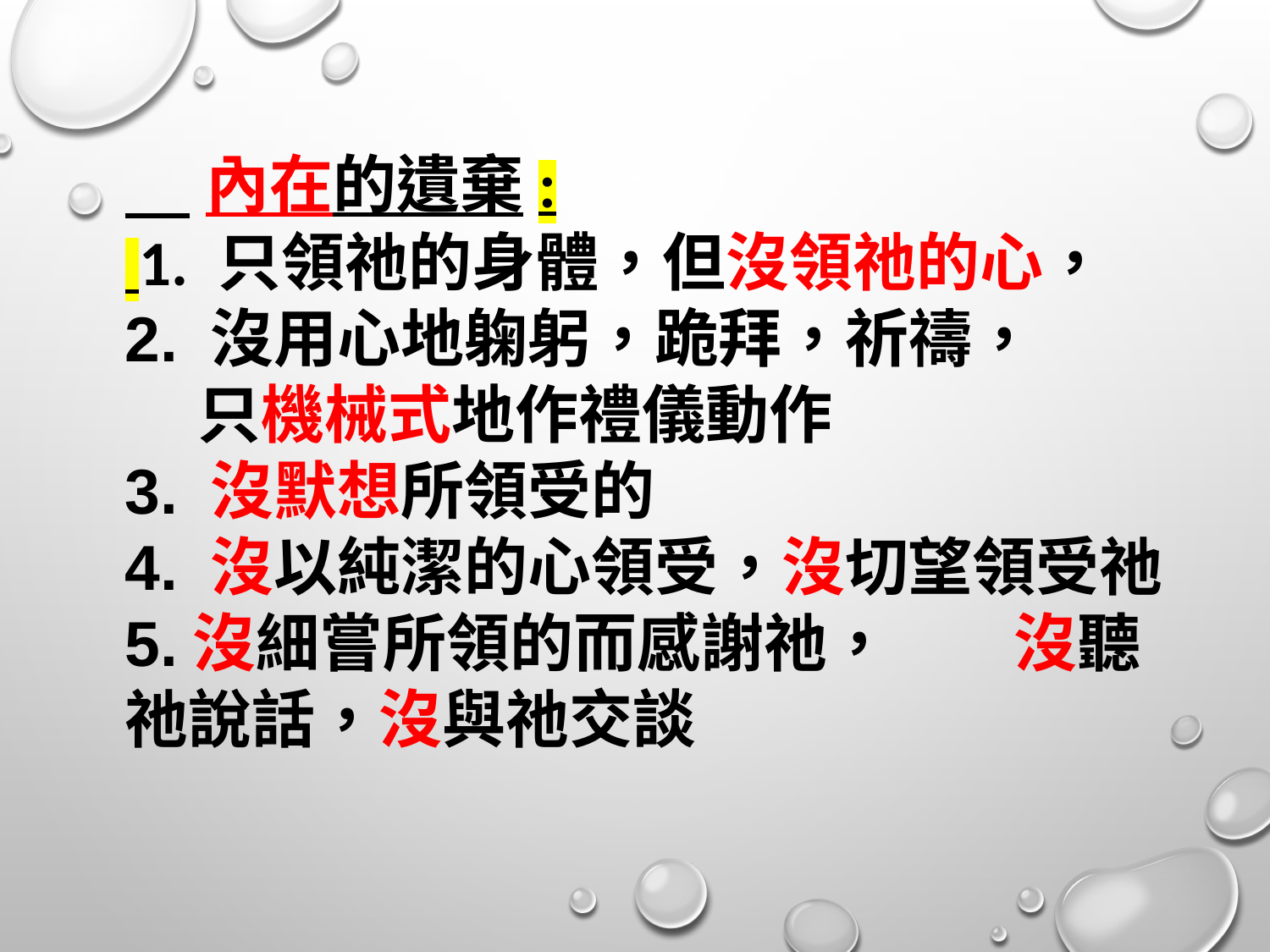

內在的遺棄:
 1. 只領祂的身體，但沒領祂的心，
2. 沒用心地躹躬，跪拜，祈禱，
    只機械式地作禮儀動作
3. 沒默想所領受的
4. 沒以純潔的心領受，沒切望領受祂
5.沒細嘗所領的而感謝祂，	沒聽祂說話，沒與祂交談